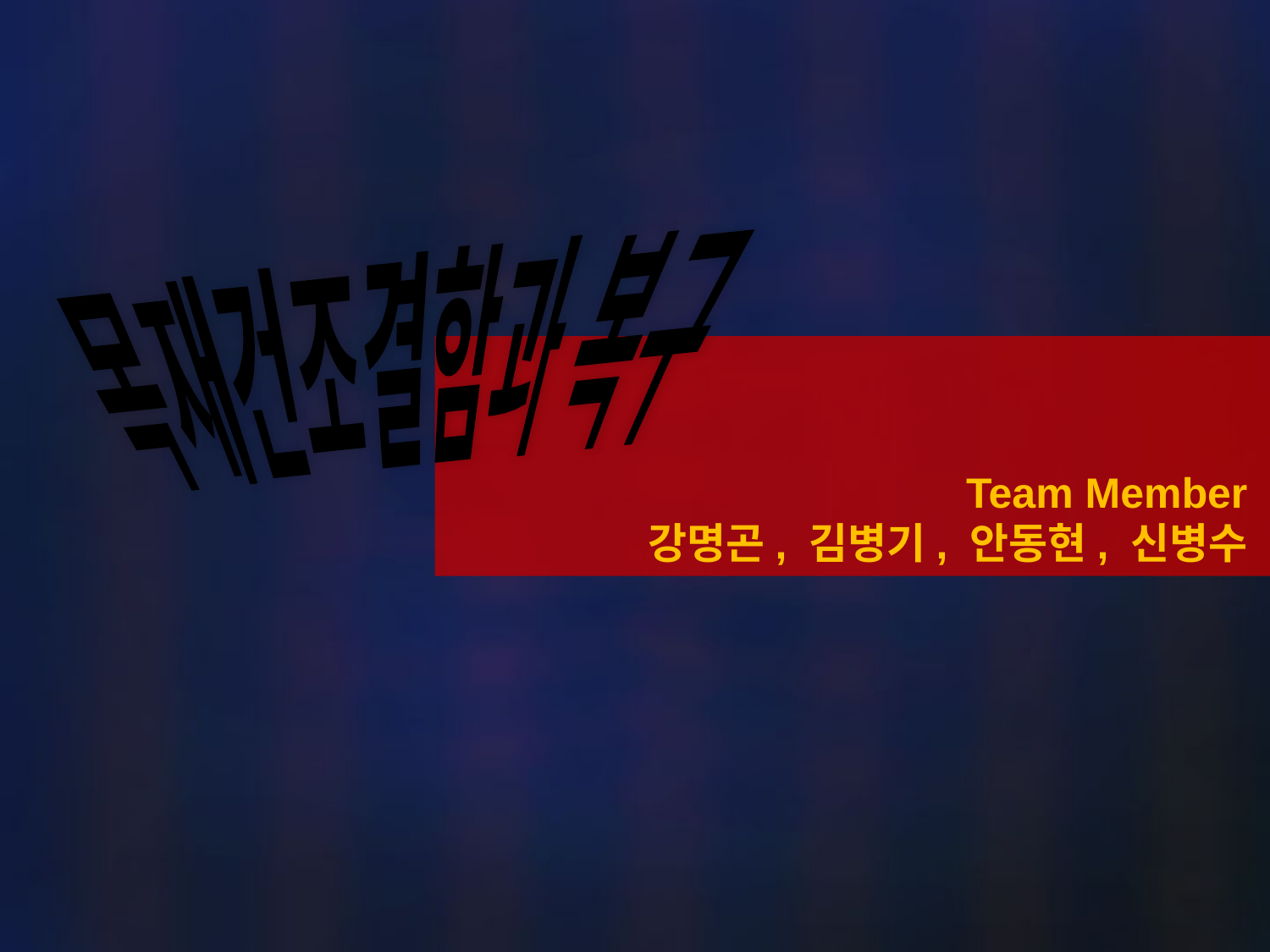

목재건조결함과 복구

Team Member
강명곤, 김병기, 안동현, 신병수